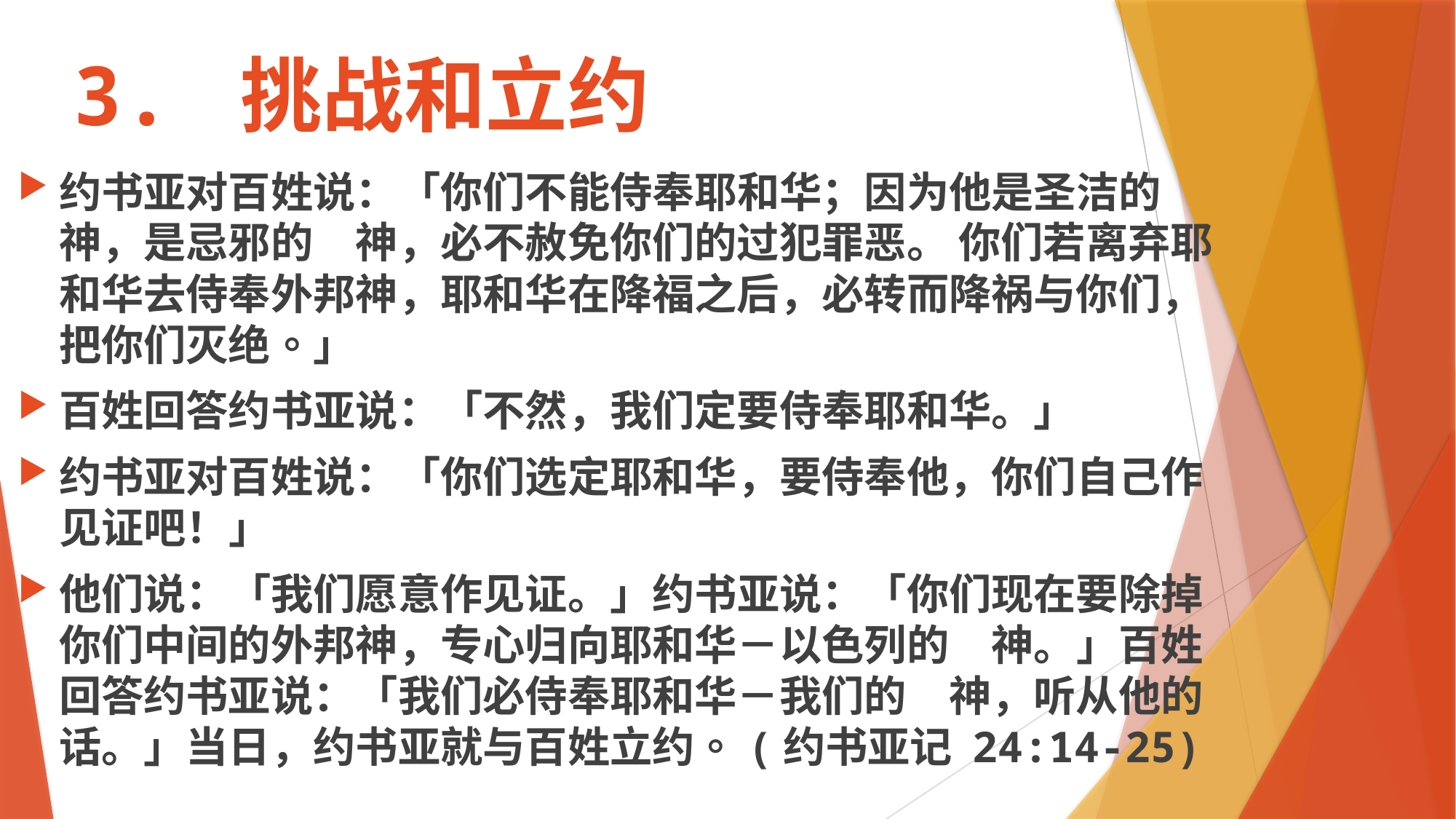

# 3. 挑战和立约
约书亚对百姓说：「你们不能侍奉耶和华；因为他是圣洁的　神，是忌邪的　神，必不赦免你们的过犯罪恶。 你们若离弃耶和华去侍奉外邦神，耶和华在降福之后，必转而降祸与你们，把你们灭绝。」
百姓回答约书亚说：「不然，我们定要侍奉耶和华。」
约书亚对百姓说：「你们选定耶和华，要侍奉他，你们自己作见证吧！」
他们说：「我们愿意作见证。」约书亚说：「你们现在要除掉你们中间的外邦神，专心归向耶和华－以色列的　神。」百姓回答约书亚说：「我们必侍奉耶和华－我们的　神，听从他的话。」当日，约书亚就与百姓立约。(约书亚记 24:14-25)